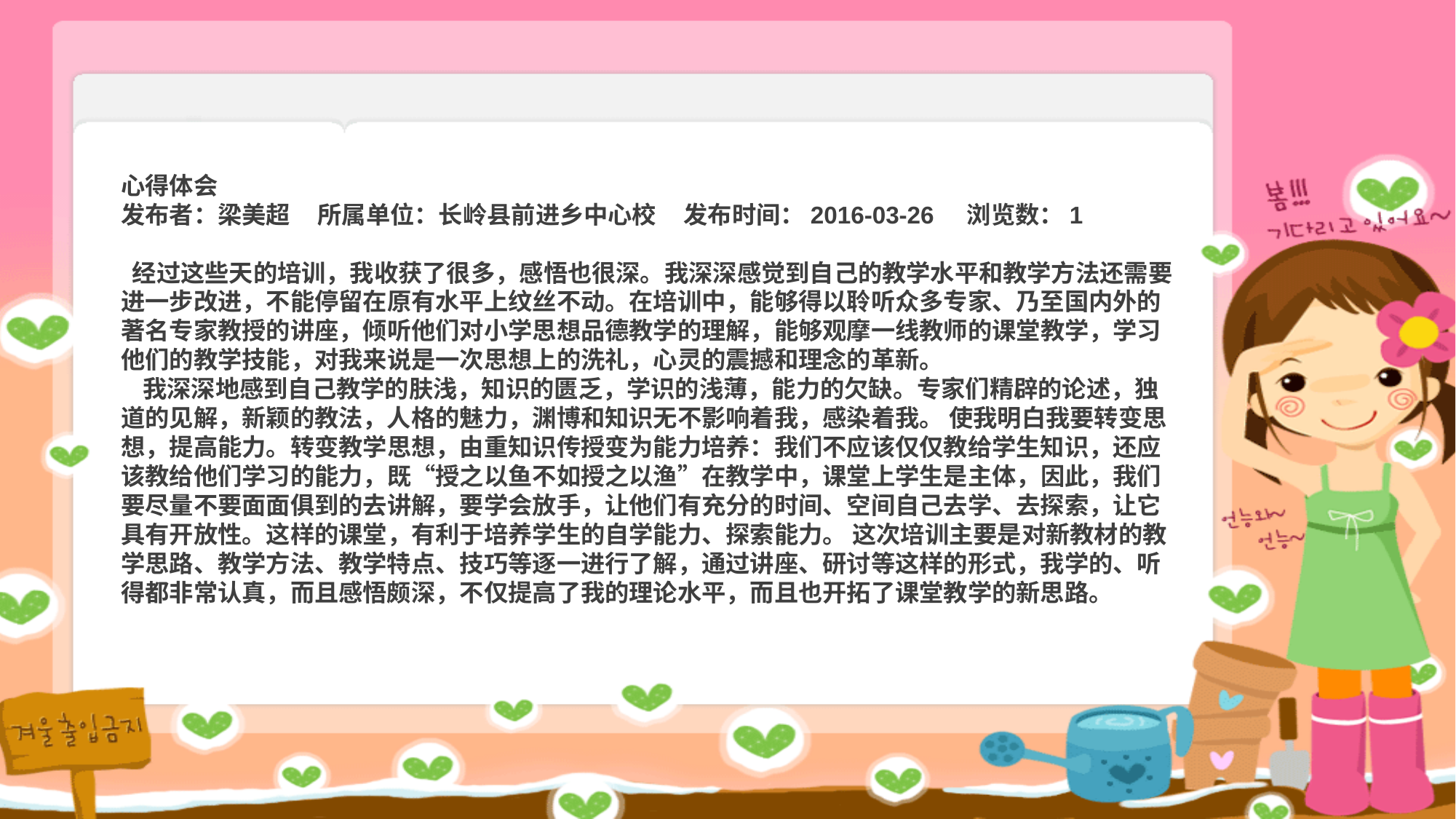

心得体会
发布者：梁美超     所属单位：长岭县前进乡中心校     发布时间：2016-03-26    浏览数：1

 经过这些天的培训，我收获了很多，感悟也很深。我深深感觉到自己的教学水平和教学方法还需要进一步改进，不能停留在原有水平上纹丝不动。在培训中，能够得以聆听众多专家、乃至国内外的著名专家教授的讲座，倾听他们对小学思想品德教学的理解，能够观摩一线教师的课堂教学，学习他们的教学技能，对我来说是一次思想上的洗礼，心灵的震撼和理念的革新。
    我深深地感到自己教学的肤浅，知识的匮乏，学识的浅薄，能力的欠缺。专家们精辟的论述，独道的见解，新颖的教法，人格的魅力，渊博和知识无不影响着我，感染着我。 使我明白我要转变思想，提高能力。转变教学思想，由重知识传授变为能力培养：我们不应该仅仅教给学生知识，还应该教给他们学习的能力，既“授之以鱼不如授之以渔”在教学中，课堂上学生是主体，因此，我们要尽量不要面面俱到的去讲解，要学会放手，让他们有充分的时间、空间自己去学、去探索，让它具有开放性。这样的课堂，有利于培养学生的自学能力、探索能力。 这次培训主要是对新教材的教学思路、教学方法、教学特点、技巧等逐一进行了解，通过讲座、研讨等这样的形式，我学的、听得都非常认真，而且感悟颇深，不仅提高了我的理论水平，而且也开拓了课堂教学的新思路。